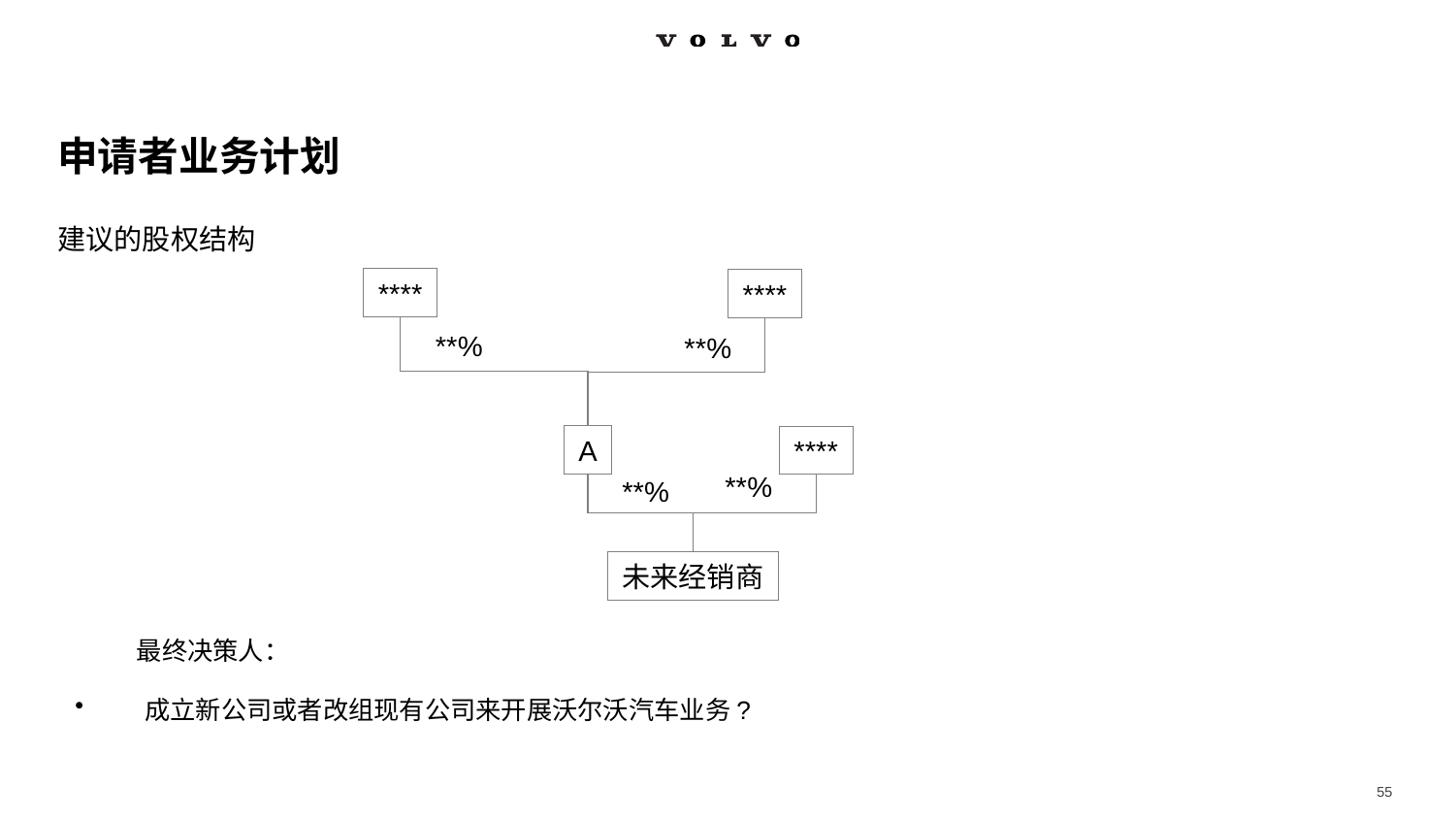

# 申请者业务计划
建议的股权结构
****
****
**%
**%
A
****
**%
**%
未来经销商
最终决策人：
 成立新公司或者改组现有公司来开展沃尔沃汽车业务?
55